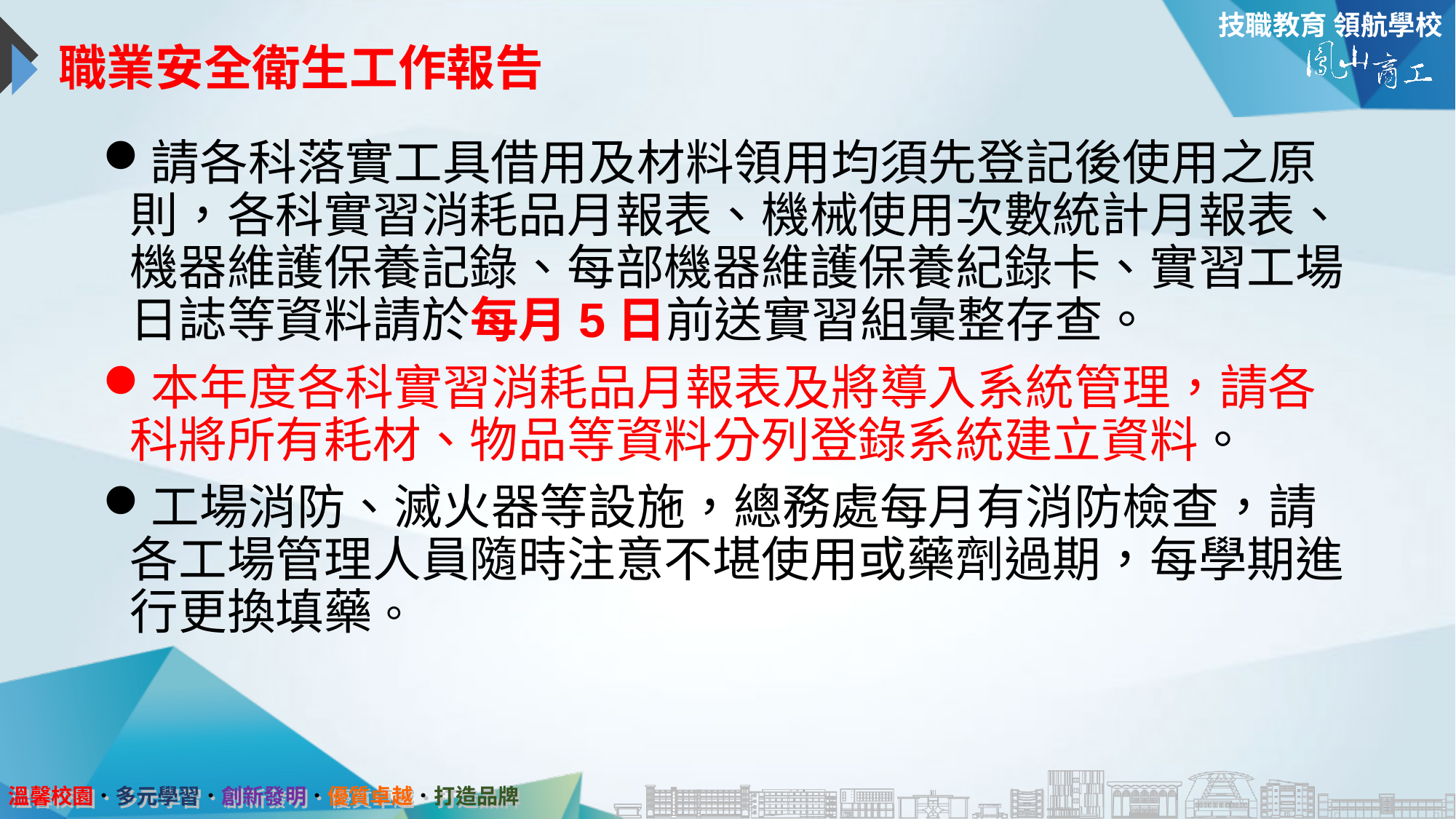

# 職業安全衛生工作報告
請各科落實工具借用及材料領用均須先登記後使用之原則，各科實習消耗品月報表、機械使用次數統計月報表、機器維護保養記錄、每部機器維護保養紀錄卡、實習工場日誌等資料請於每月5日前送實習組彙整存查。
本年度各科實習消耗品月報表及將導入系統管理，請各科將所有耗材、物品等資料分列登錄系統建立資料。
工場消防、滅火器等設施，總務處每月有消防檢查，請各工場管理人員隨時注意不堪使用或藥劑過期，每學期進行更換填藥。